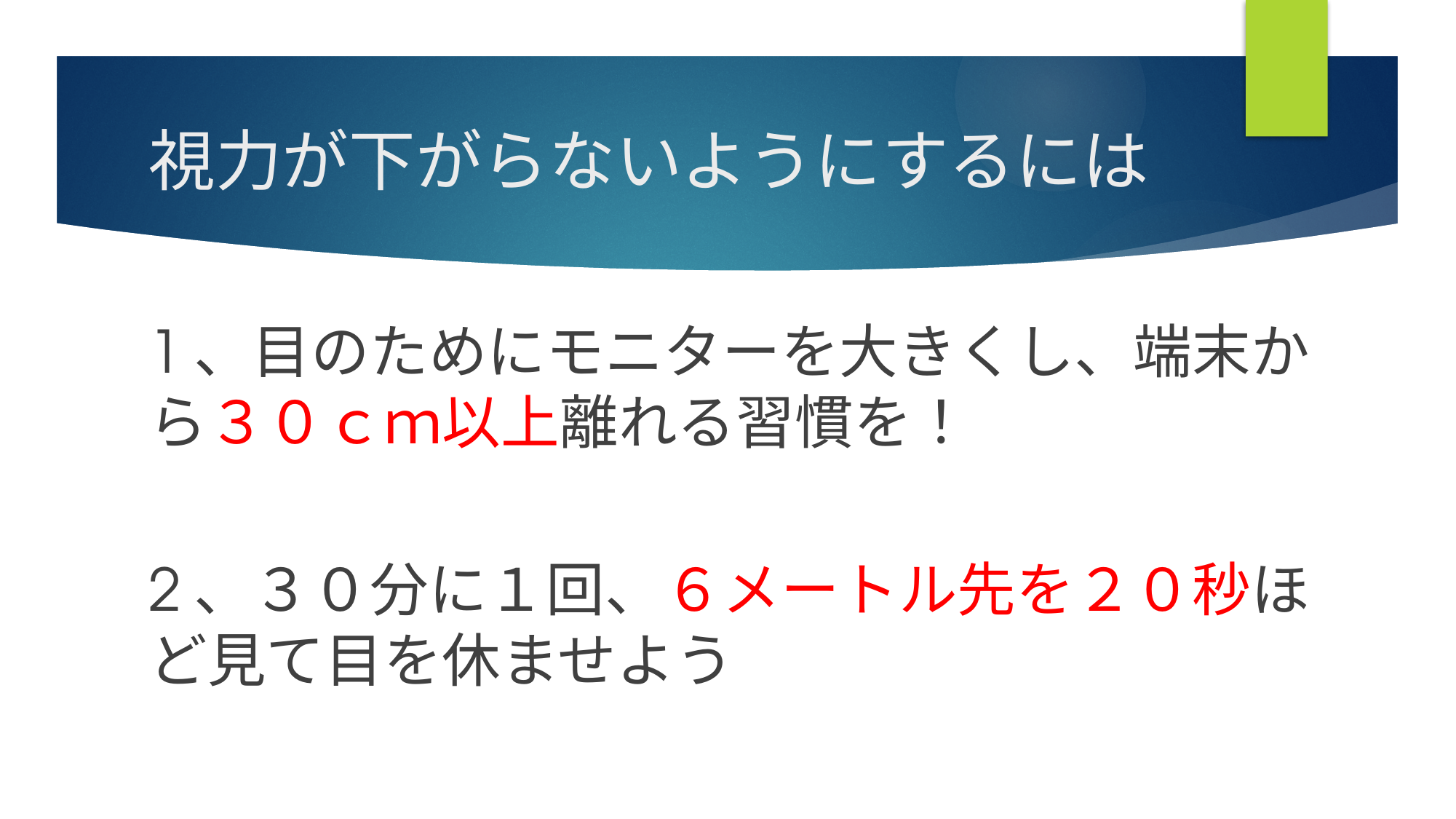

# 視力が下がらないようにするには
1、目のためにモニターを大きくし、端末から３０ｃｍ以上離れる習慣を！

2、３０分に１回、６メートル先を２０秒ほど見て目を休ませよう